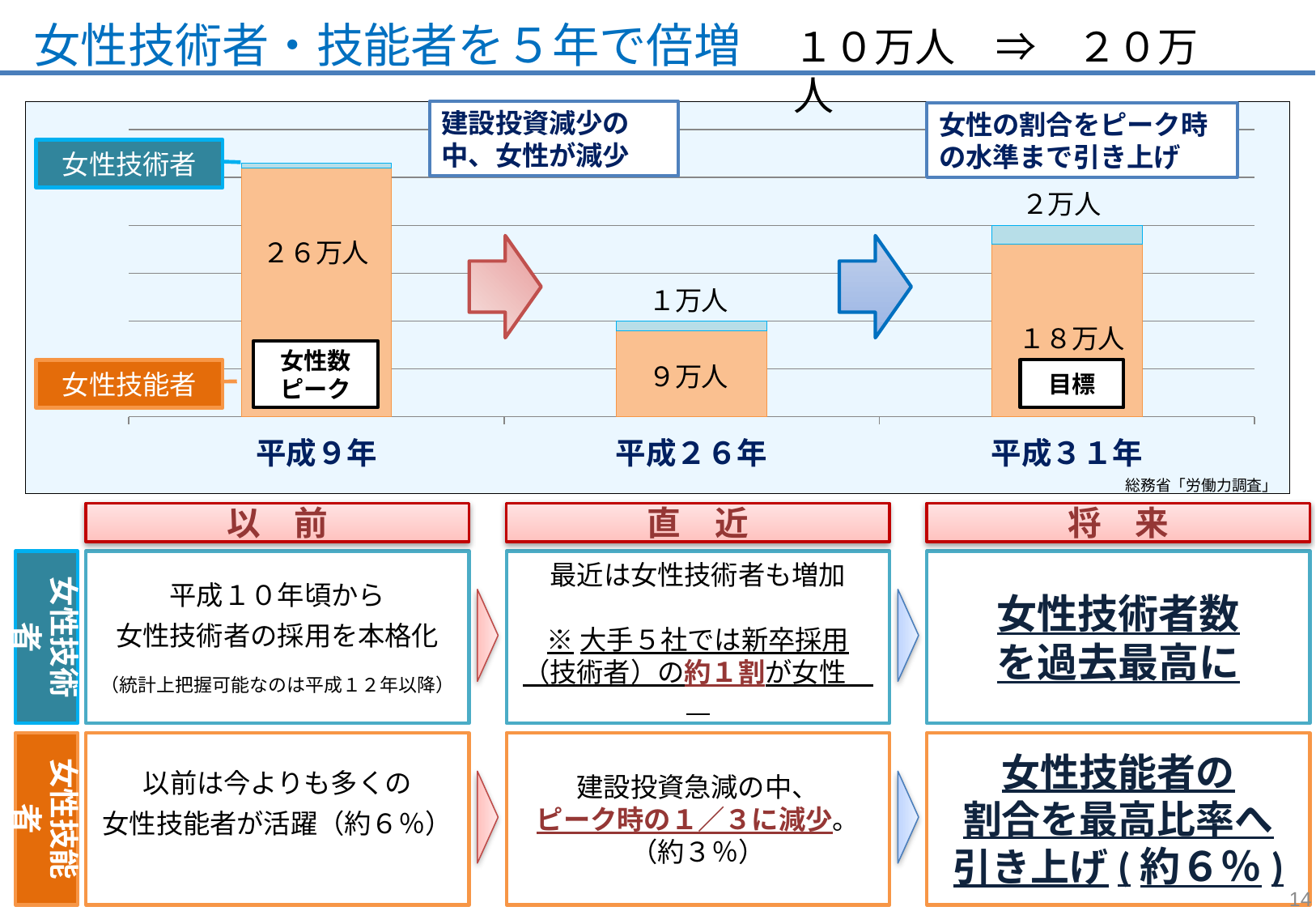

女性技術者・技能者を５年で倍増
１０万人　⇒　２０万人

### Chart

| Category | 女性技能者 | 女性技術者 |
|---|---|---|
| 平成９年 | 26.0 | 0.5 |
| 平成２６年 | 9.0 | 1.0 |
| 平成３１年 | 18.0 | 2.0 |
建設投資減少の中、女性が減少
女性の割合をピーク時の水準まで引き上げ
女性技術者
女性数ピーク
女性技能者
目標
以　前
直　近
将　来
女性技術者
女性技能者
平成１０年頃から

女性技術者の採用を本格化

（統計上把握可能なのは平成１２年以降）
以前は今よりも多くの

女性技能者が活躍（約６％）
最近は女性技術者も増加

※大手５社では新卒採用
（技術者）の約１割が女性
建設投資急減の中、
ピーク時の１／３に減少。
（約３％）
女性技術者数
を過去最高に
女性技能者の
割合を最高比率へ
引き上げ(約６％)

14